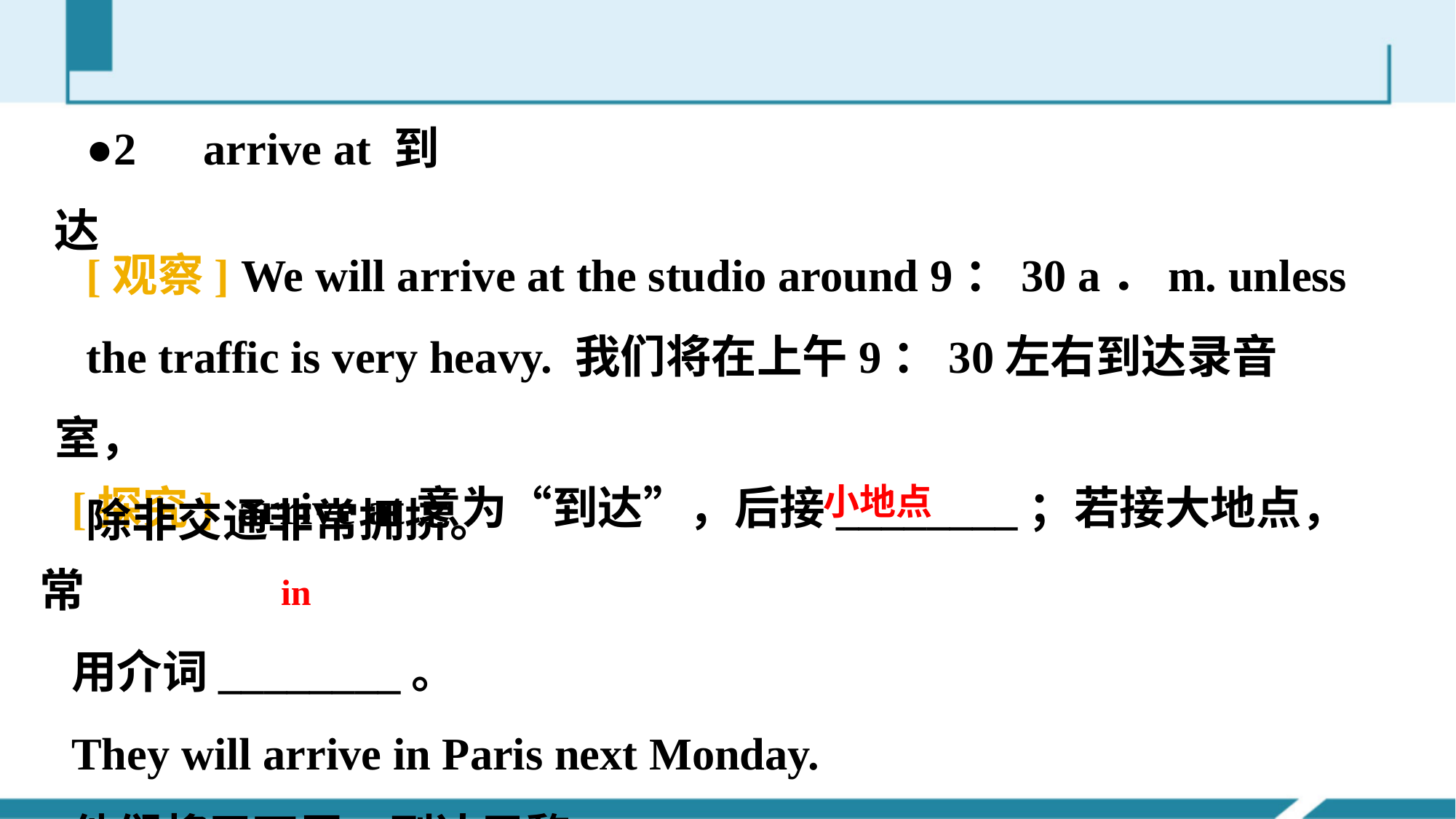

●2　arrive at 到达
[观察] We will arrive at the studio around 9：30 a．m. unless
the traffic is very heavy. 我们将在上午9：30左右到达录音室，
除非交通非常拥挤。
[探究]  arrive at意为“到达”，后接________；若接大地点，常
用介词________。
They will arrive in Paris next Monday.
他们将于下周一到达巴黎。
小地点
in